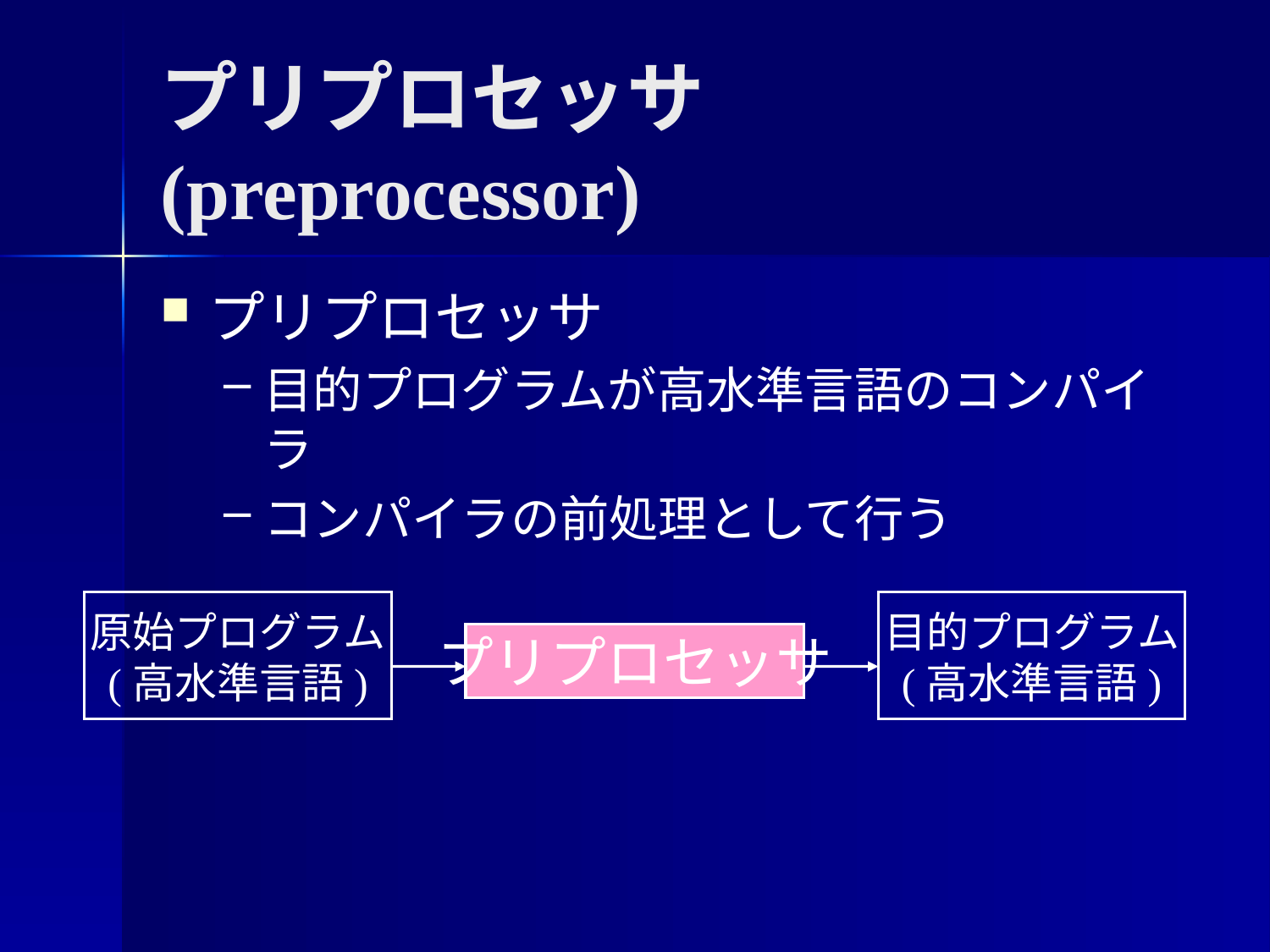

# プリプロセッサ(preprocessor)
プリプロセッサ
目的プログラムが高水準言語のコンパイラ
コンパイラの前処理として行う
原始プログラム
(高水準言語)
目的プログラム
(高水準言語)

プリプロセッサ